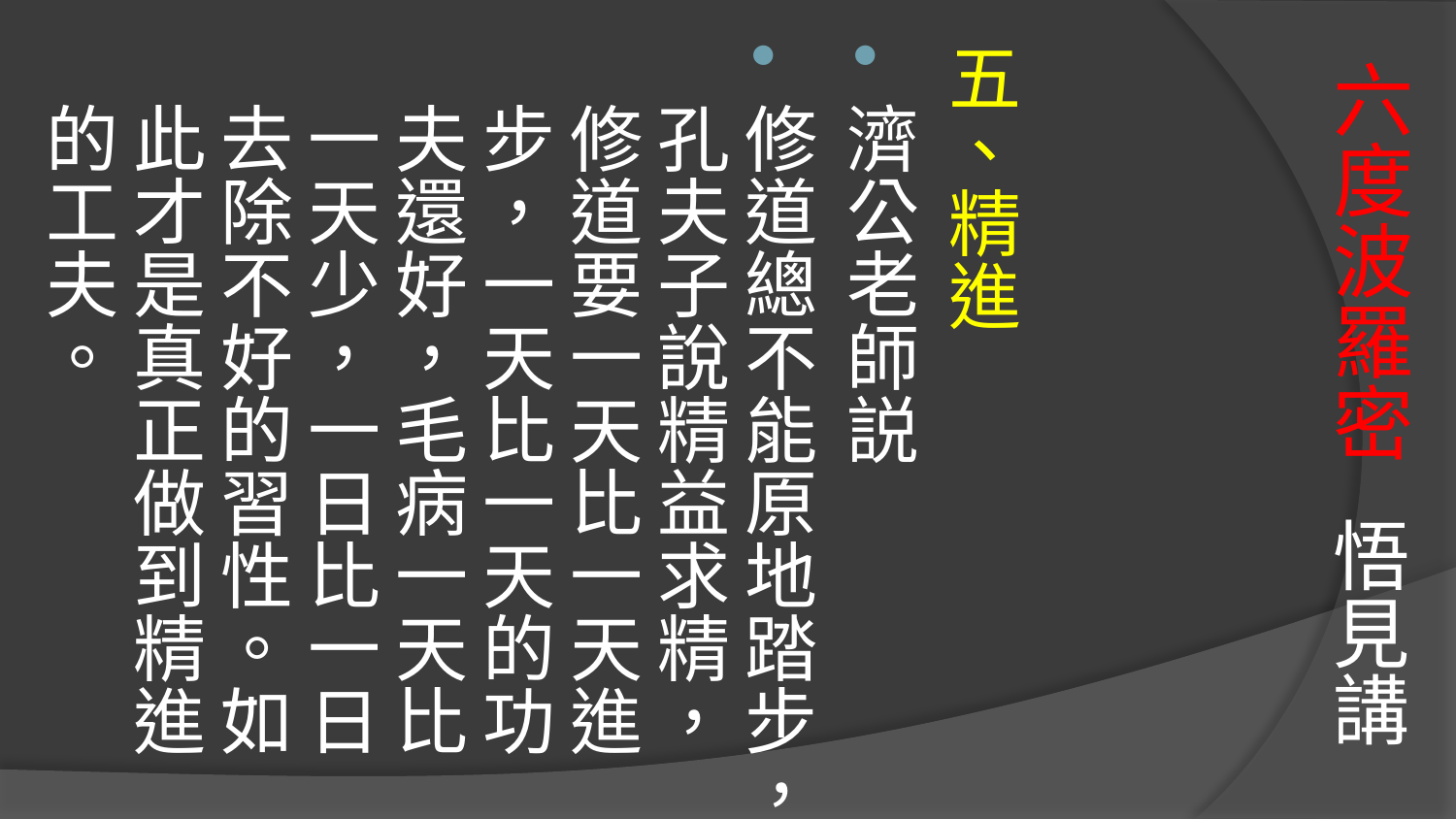

# 六度波羅密   悟見講
五、精進
濟公老師説
修道總不能原地踏步，孔夫子說精益求精，修道要一天比一天進步，一天比一天的功夫還好，毛病一天比一天少，一日比一日去除不好的習性。如此才是真正做到精進的工夫。